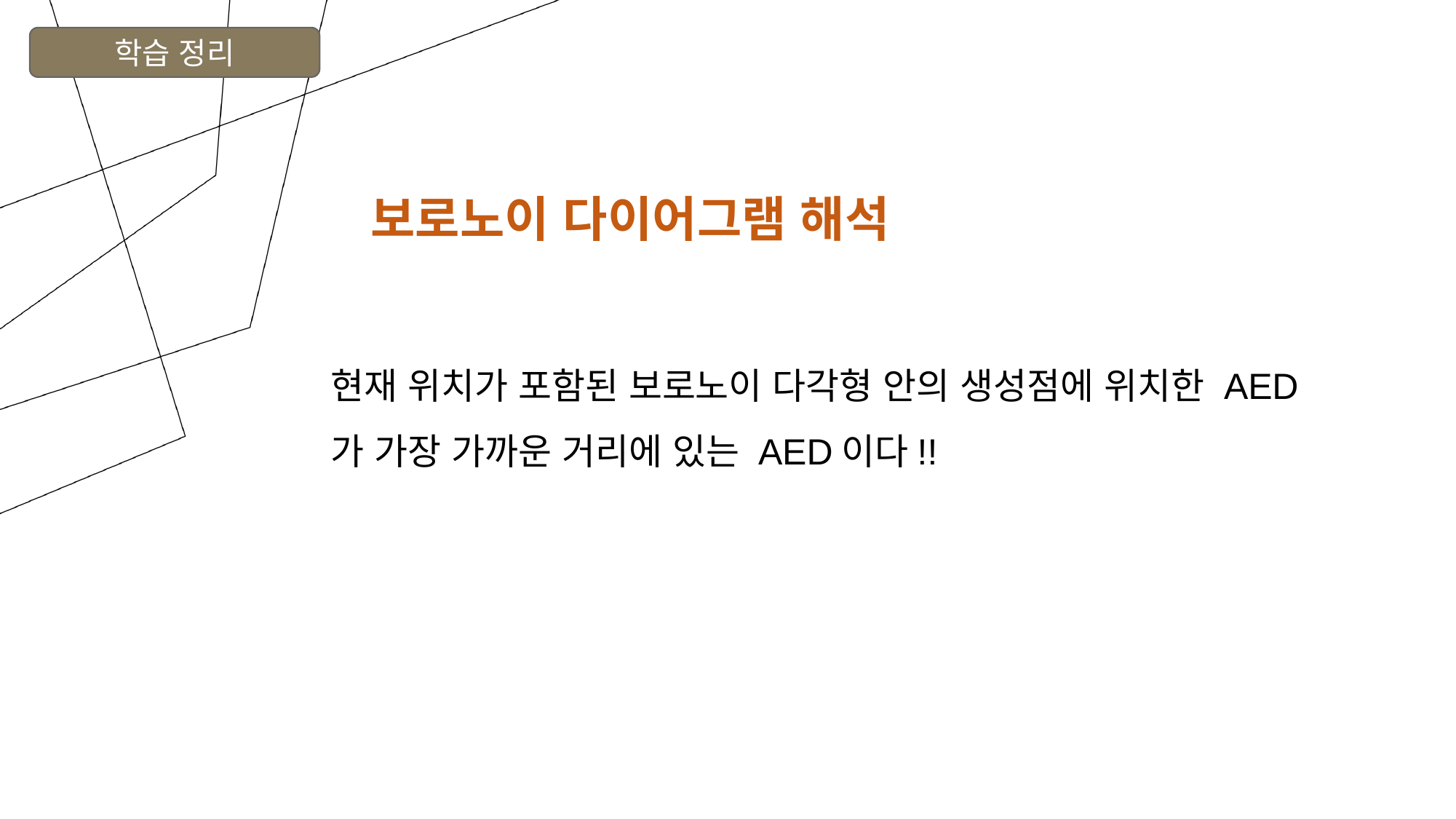

학습 정리
보로노이 다이어그램 해석
현재 위치가 포함된 보로노이 다각형 안의 생성점에 위치한 AED가 가장 가까운 거리에 있는 AED이다!!